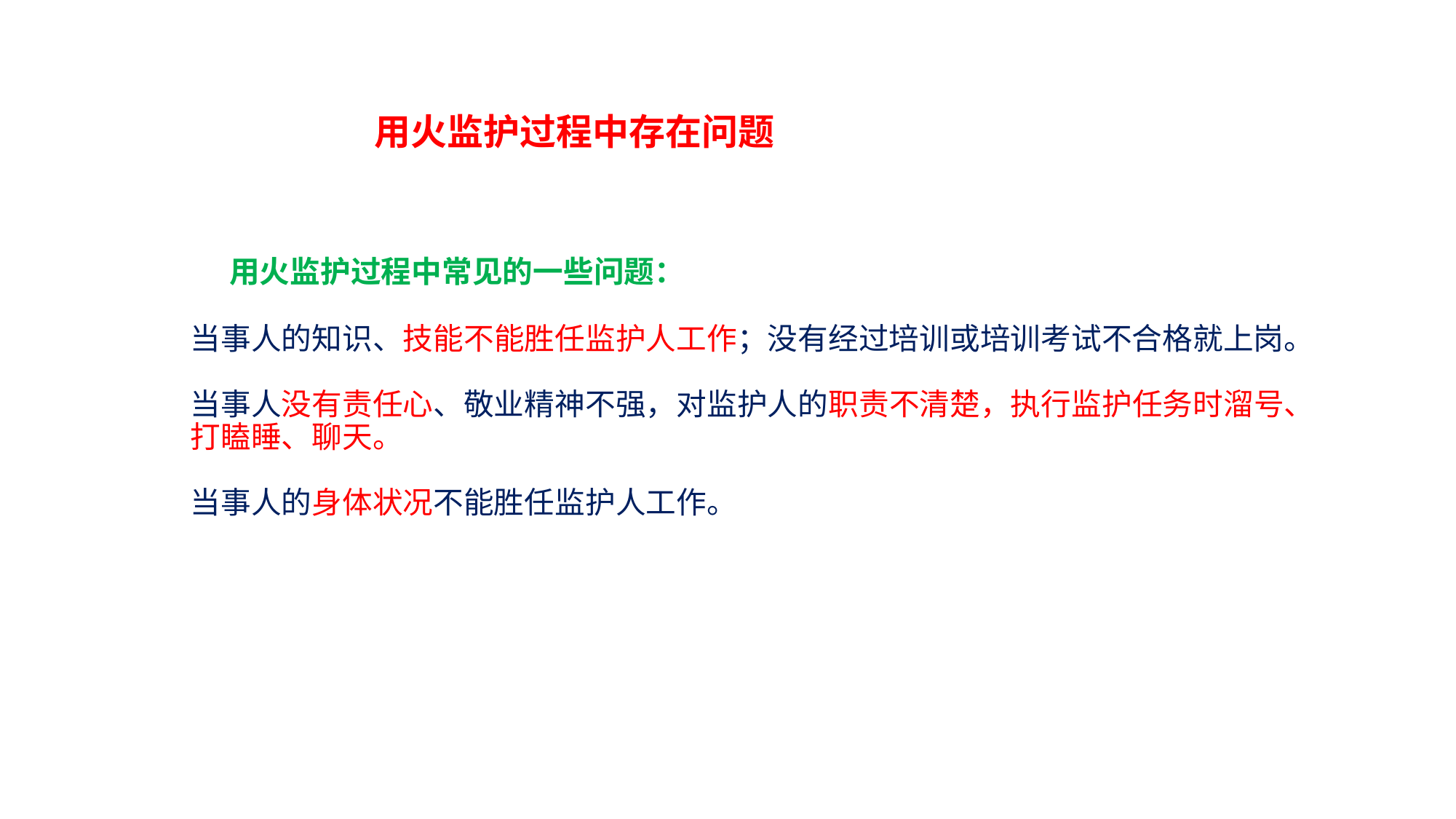

用火监护过程中存在问题
    用火监护过程中常见的一些问题：

当事人的知识、技能不能胜任监护人工作；没有经过培训或培训考试不合格就上岗。

当事人没有责任心、敬业精神不强，对监护人的职责不清楚，执行监护任务时溜号、打瞌睡、聊天。

当事人的身体状况不能胜任监护人工作。

33